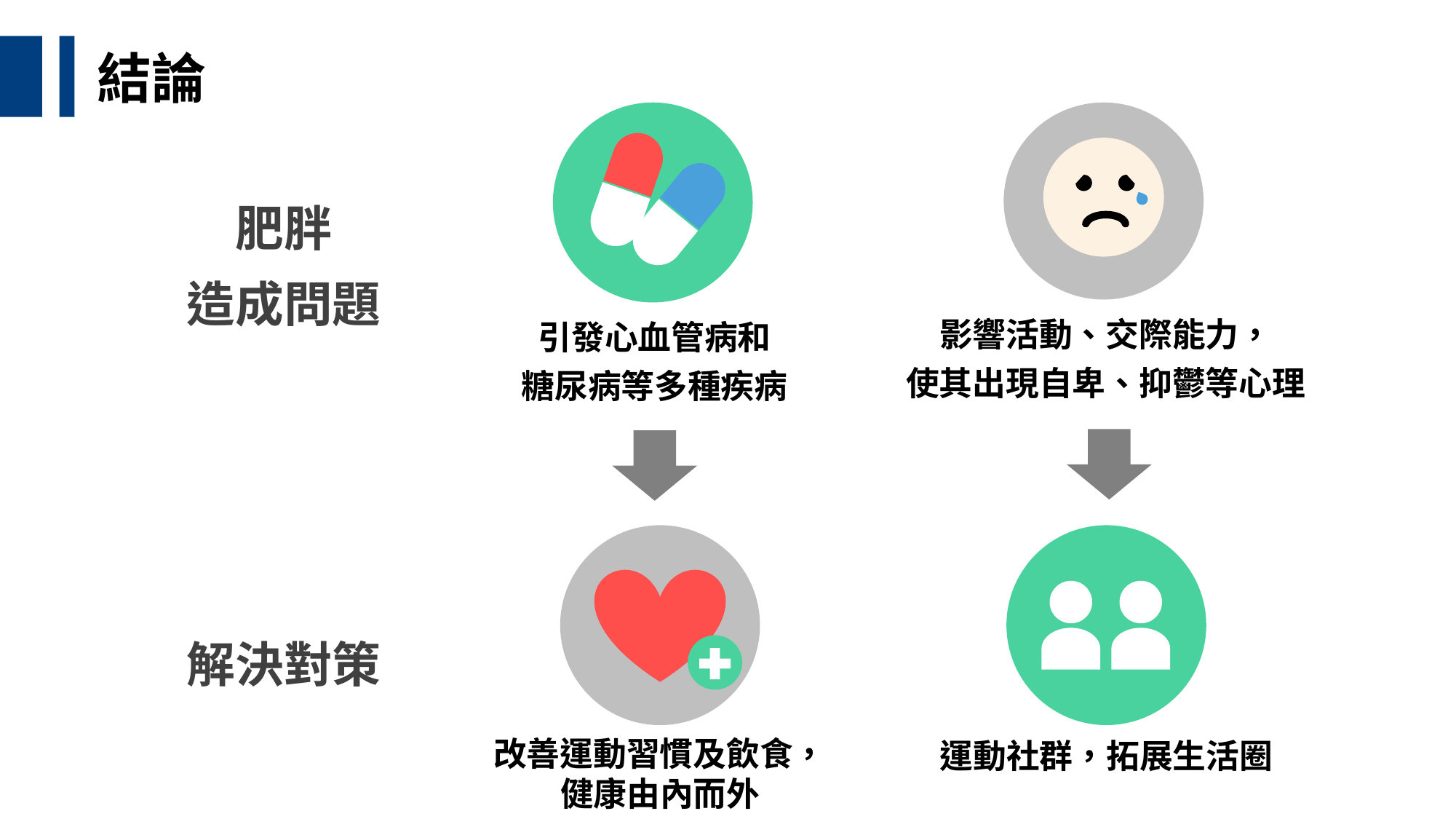

結論

影響活動、交際能力，
使其出現自卑、抑鬱等心理

引發心血管病和
糖尿病等多種疾病
肥胖
造成問題

改善運動習慣及飲食，
健康由內而外

運動社群，拓展生活圈
解決對策